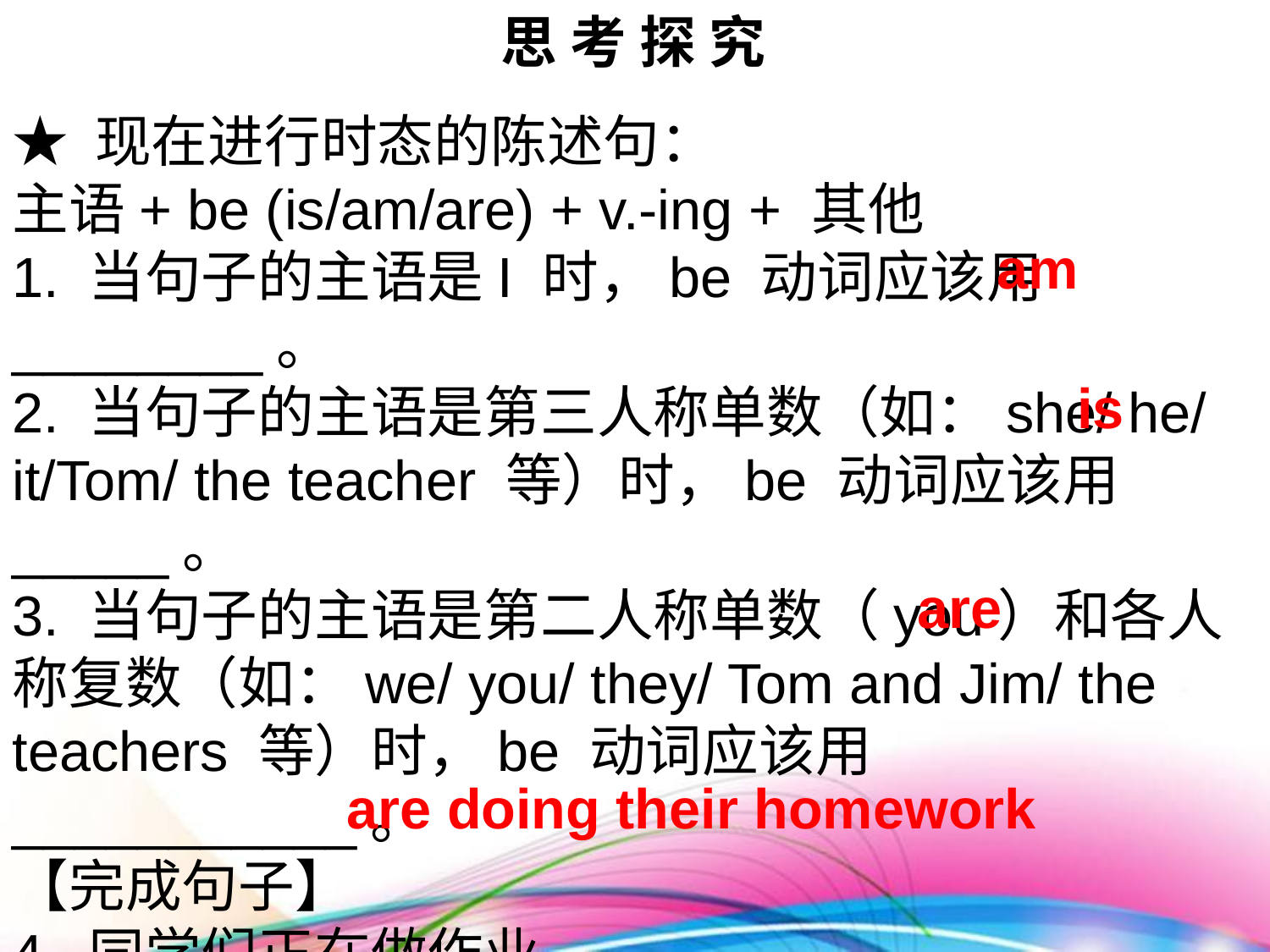

思 考 探 究
★ 现在进行时态的陈述句：
主语+ be (is/am/are) + v.-ing + 其他
1. 当句子的主语是I 时，be 动词应该用 ________。
2. 当句子的主语是第三人称单数（如：she/ he/ it/Tom/ the teacher 等）时，be 动词应该用 _____。
3. 当句子的主语是第二人称单数（you）和各人称复数（如：we/ you/ they/ Tom and Jim/ the teachers 等）时，be 动词应该用 ___________。
【完成句子】
4. 同学们正在做作业。
The students ________________________ now.
am
is
are
are doing their homework